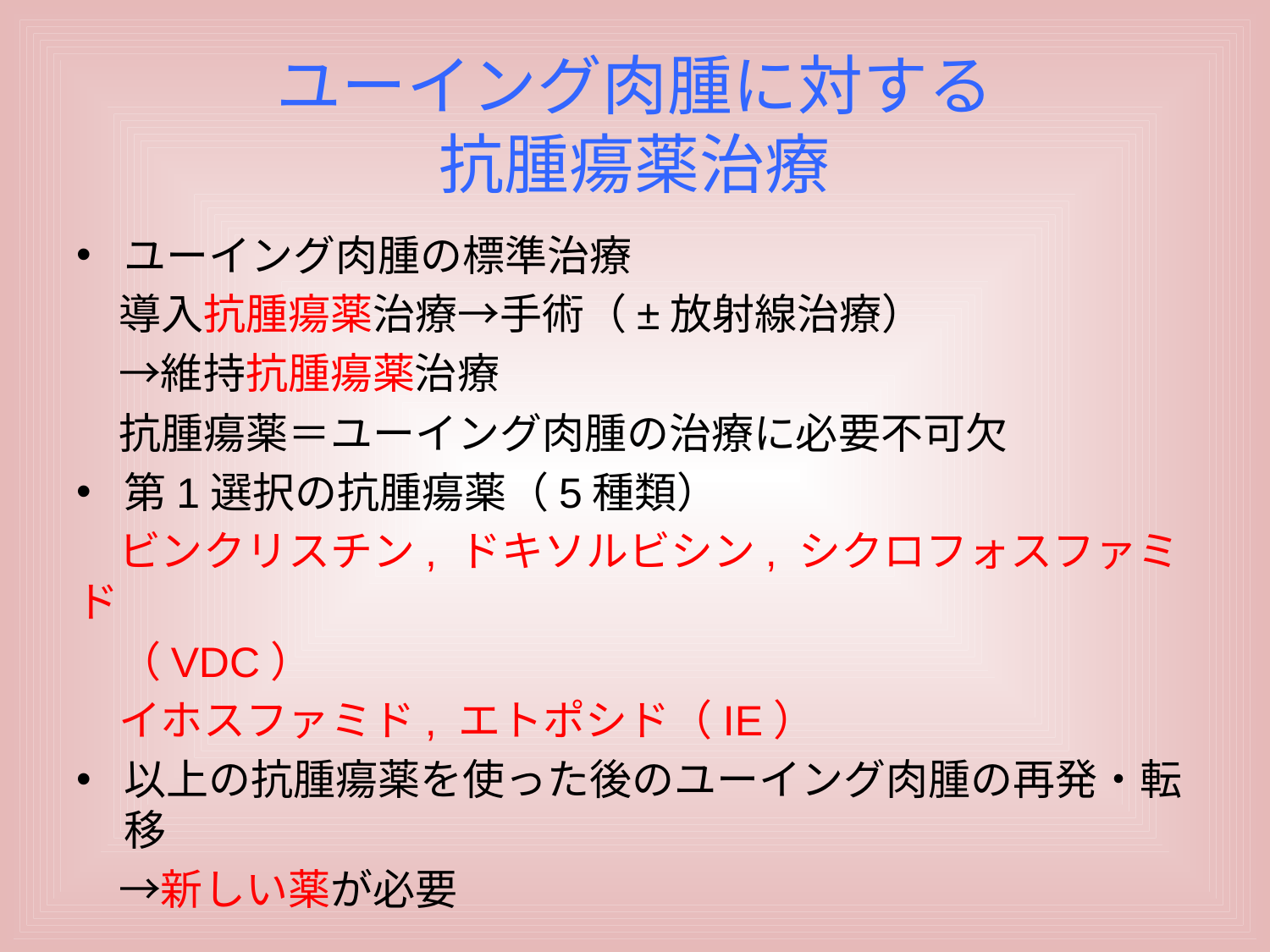

# ユーイング肉腫に対する 抗腫瘍薬治療
ユーイング肉腫の標準治療
　導入抗腫瘍薬治療→手術（±放射線治療）
　→維持抗腫瘍薬治療
　抗腫瘍薬＝ユーイング肉腫の治療に必要不可欠
第1選択の抗腫瘍薬（5種類）
　ビンクリスチン, ドキソルビシン, シクロフォスファミド
　（VDC）
　イホスファミド, エトポシド（IE）
以上の抗腫瘍薬を使った後のユーイング肉腫の再発・転移
　→新しい薬が必要